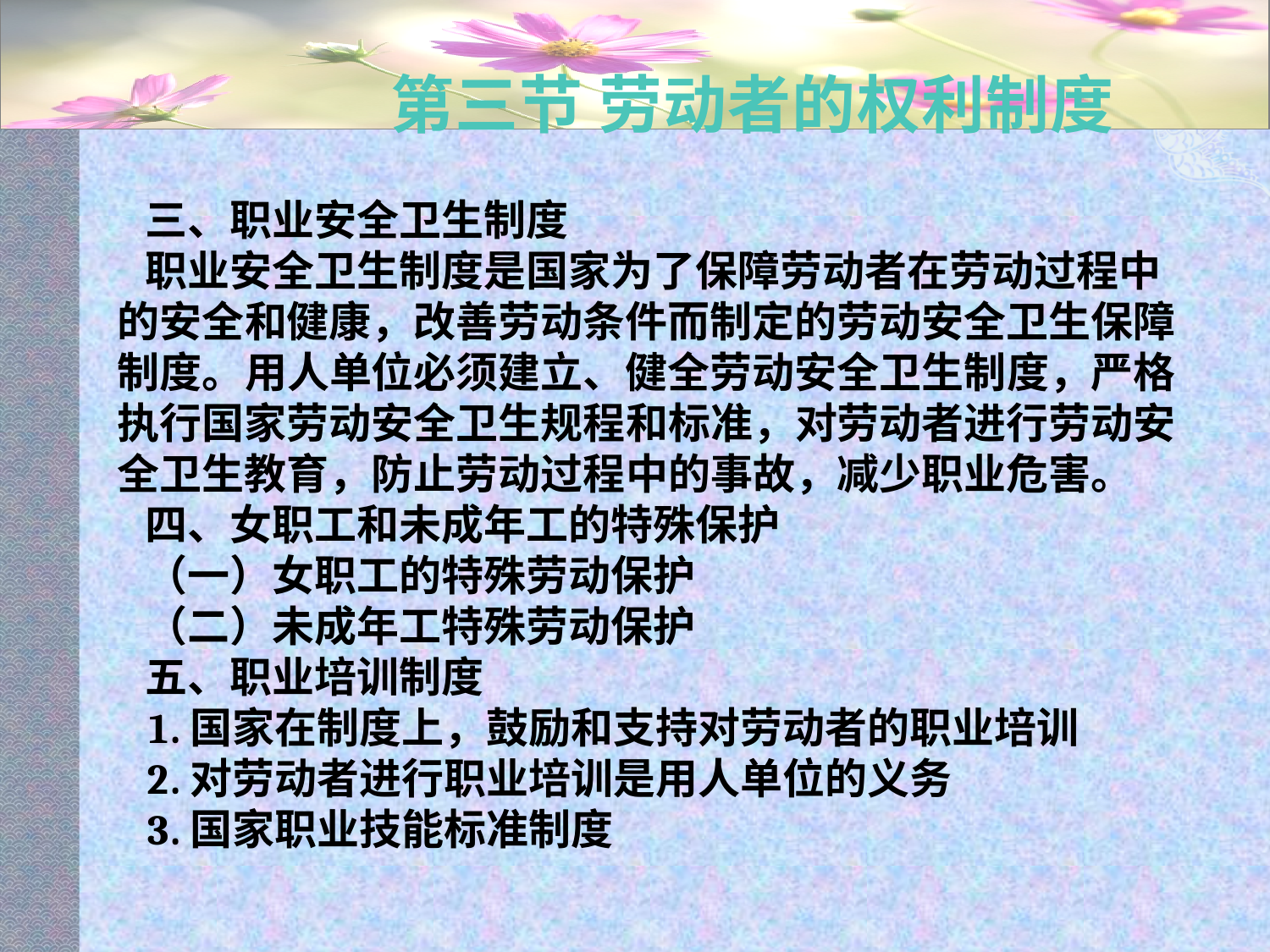

# 第三节 劳动者的权利制度
三、职业安全卫生制度
职业安全卫生制度是国家为了保障劳动者在劳动过程中的安全和健康，改善劳动条件而制定的劳动安全卫生保障制度。用人单位必须建立、健全劳动安全卫生制度，严格执行国家劳动安全卫生规程和标准，对劳动者进行劳动安全卫生教育，防止劳动过程中的事故，减少职业危害。
四、女职工和未成年工的特殊保护
（一）女职工的特殊劳动保护
（二）未成年工特殊劳动保护
五、职业培训制度
1.国家在制度上，鼓励和支持对劳动者的职业培训
2.对劳动者进行职业培训是用人单位的义务
3.国家职业技能标准制度